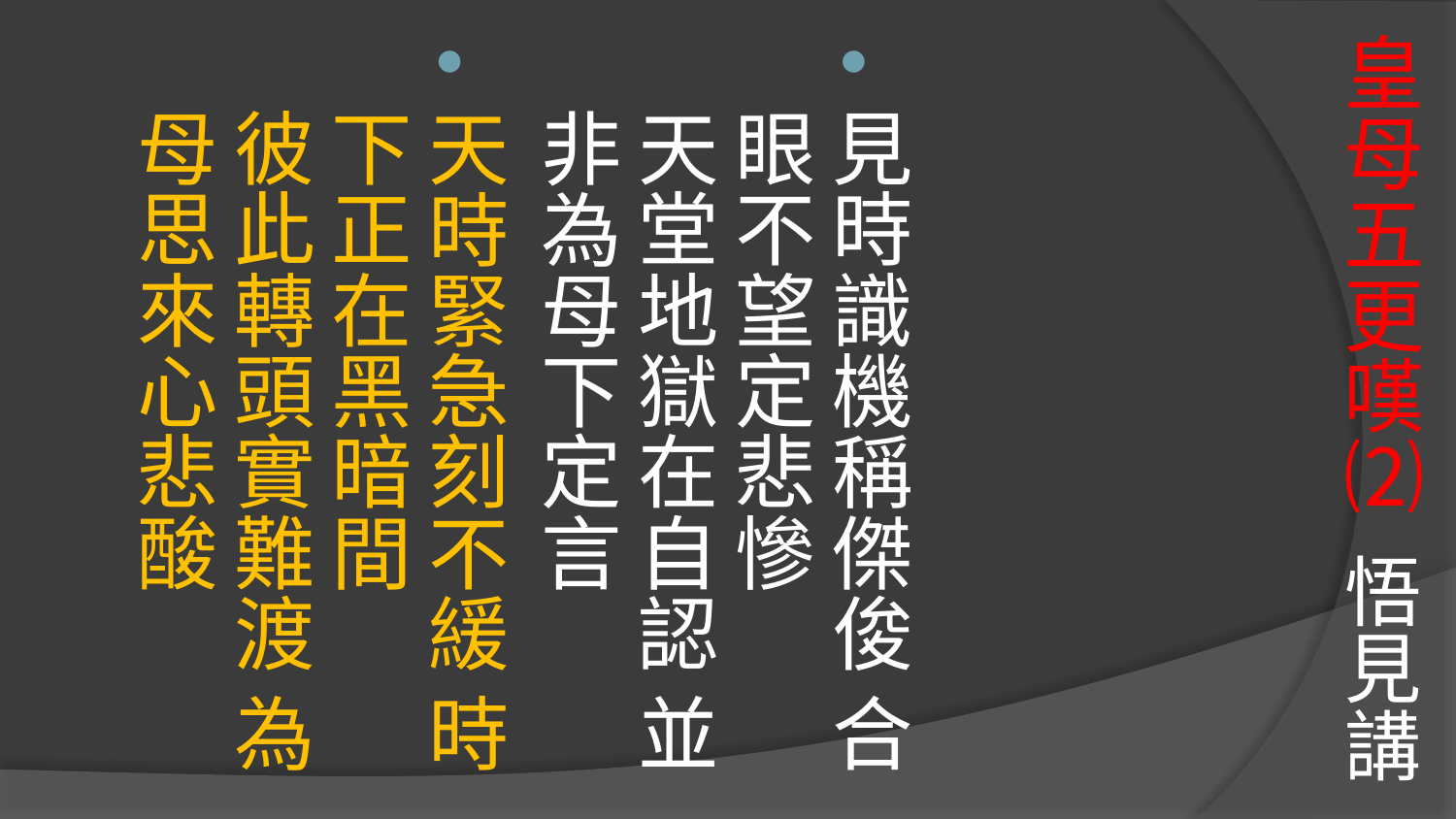

# 皇母五更嘆⑵  悟見講
見時識機稱傑俊 合眼不望定悲慘
天堂地獄在自認 並非為母下定言
天時緊急刻不緩 時下正在黑暗間
彼此轉頭實難渡 為母思來心悲酸